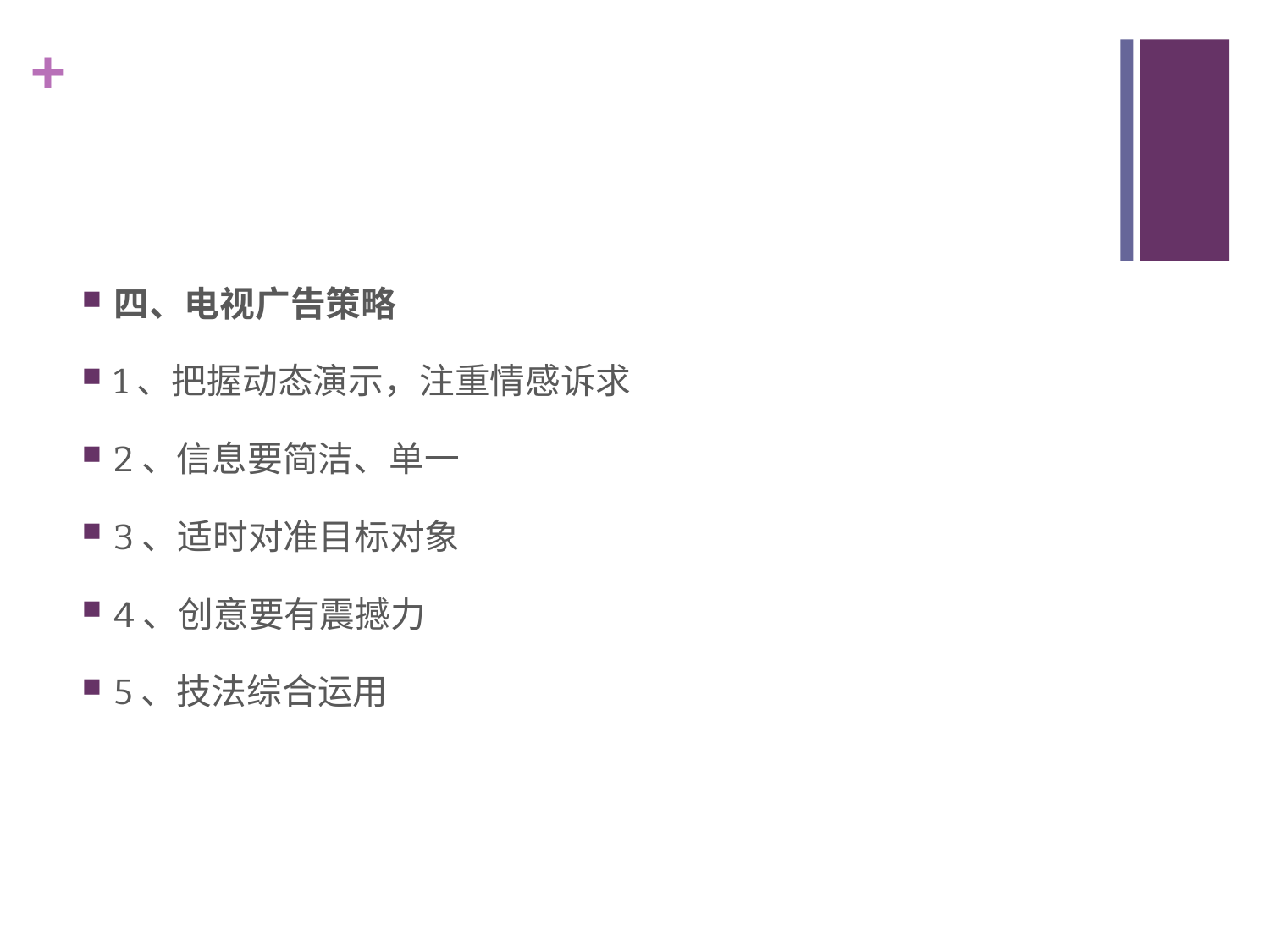

#
四、电视广告策略
1、把握动态演示，注重情感诉求
2、信息要简洁、单一
3、适时对准目标对象
4、创意要有震撼力
5、技法综合运用